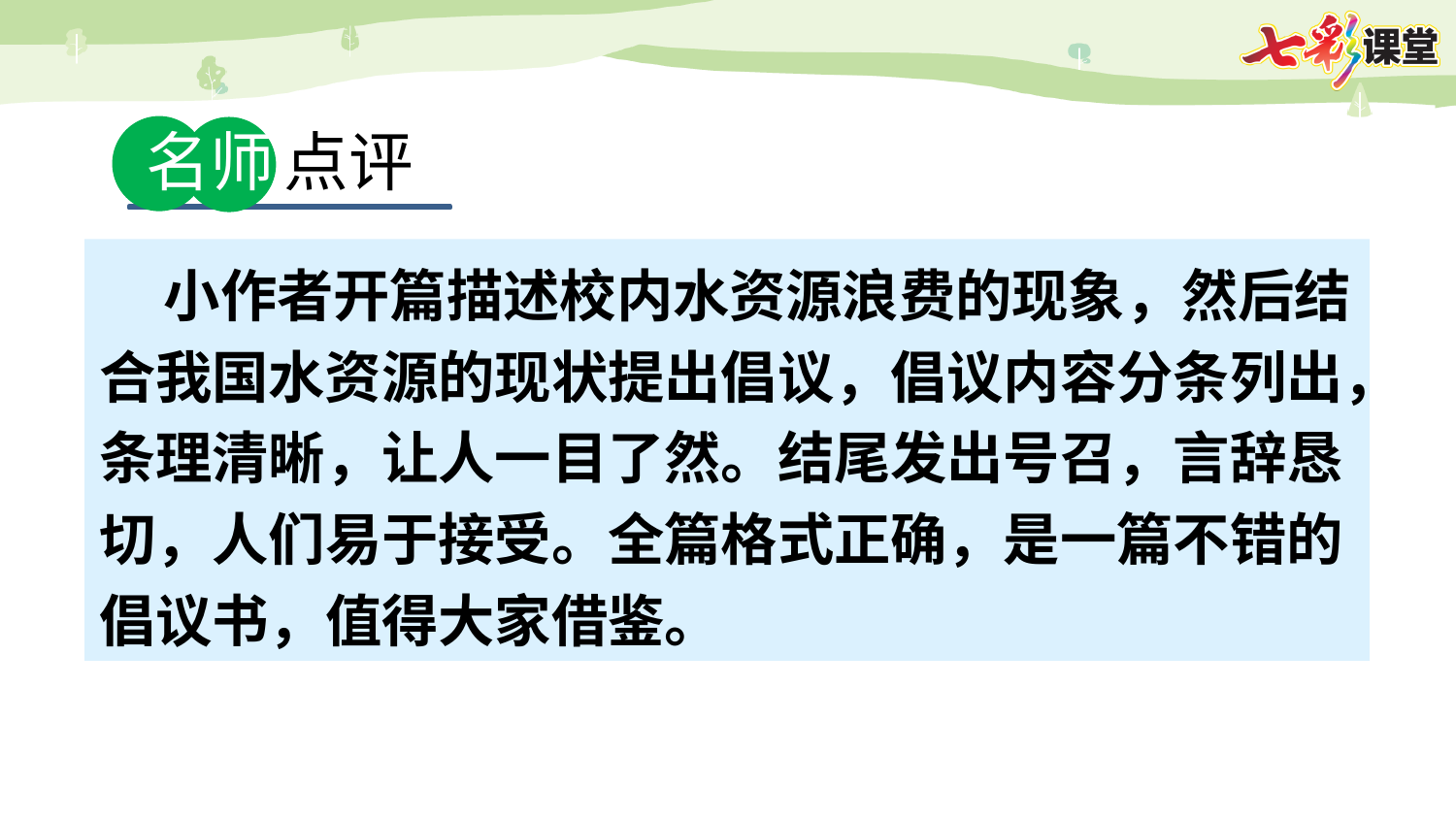

名师 点评

    小作者开篇描述校内水资源浪费的现象，然后结合我国水资源的现状提出倡议，倡议内容分条列出，条理清晰，让人一目了然。结尾发出号召，言辞恳切，人们易于接受。全篇格式正确，是一篇不错的倡议书，值得大家借鉴。